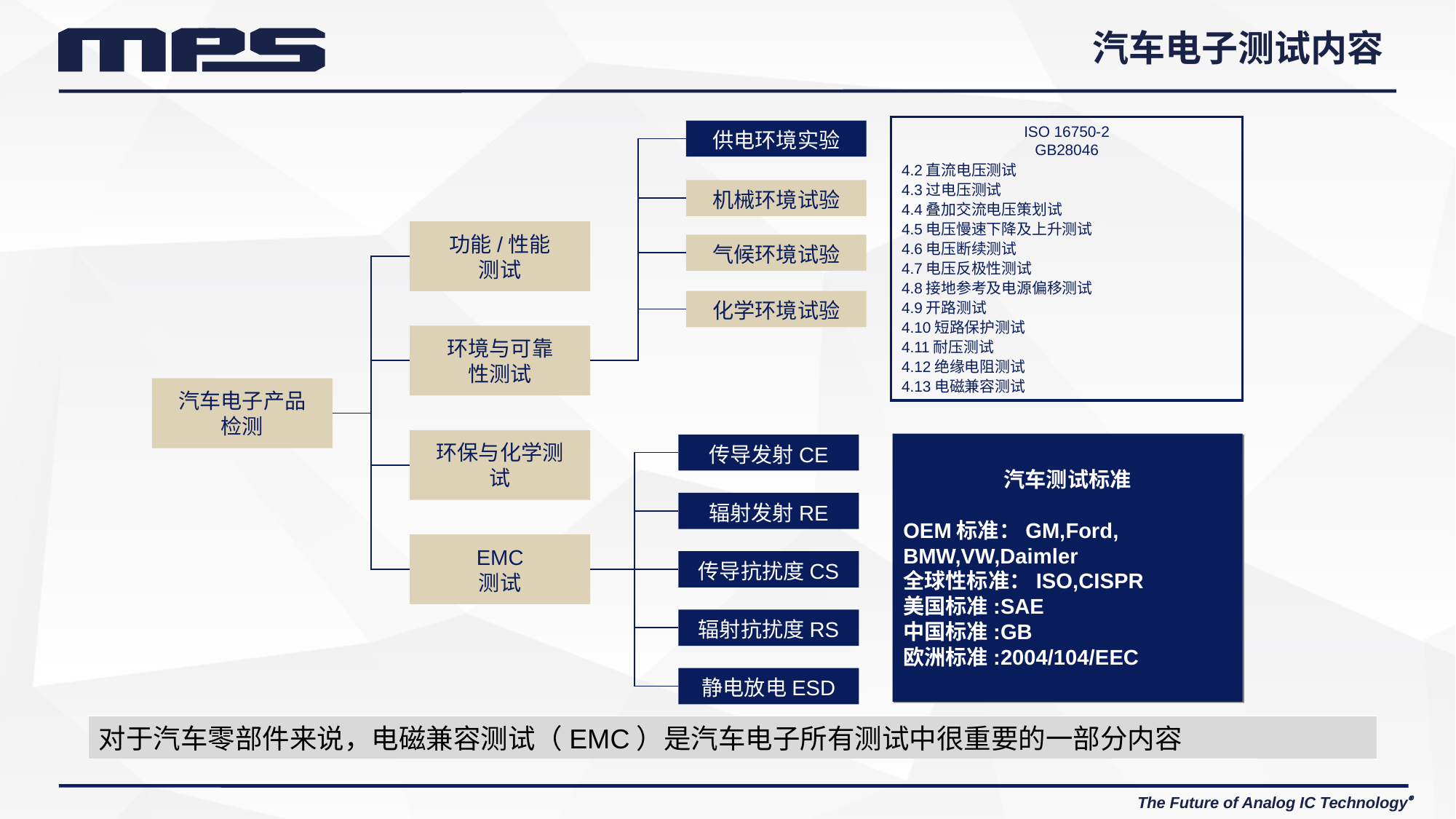

# 汽车电子测试内容
ISO 16750-2
GB28046
4.2直流电压测试
4.3过电压测试
4.4叠加交流电压策划试
4.5电压慢速下降及上升测试
4.6电压断续测试
4.7电压反极性测试
4.8接地参考及电源偏移测试
4.9开路测试
4.10短路保护测试
4.11耐压测试
4.12绝缘电阻测试
4.13电磁兼容测试
供电环境实验
机械环境试验
功能/性能
测试
气候环境试验
化学环境试验
环境与可靠
性测试
汽车电子产品
检测
环保与化学测
试
汽车测试标准

OEM标准：GM,Ford,
BMW,VW,Daimler
全球性标准：ISO,CISPR
美国标准:SAE
中国标准:GB
欧洲标准:2004/104/EEC
传导发射CE
辐射发射RE
EMC
测试
传导抗扰度CS
辐射抗扰度RS
静电放电ESD
对于汽车零部件来说，电磁兼容测试（EMC）是汽车电子所有测试中很重要的一部分内容